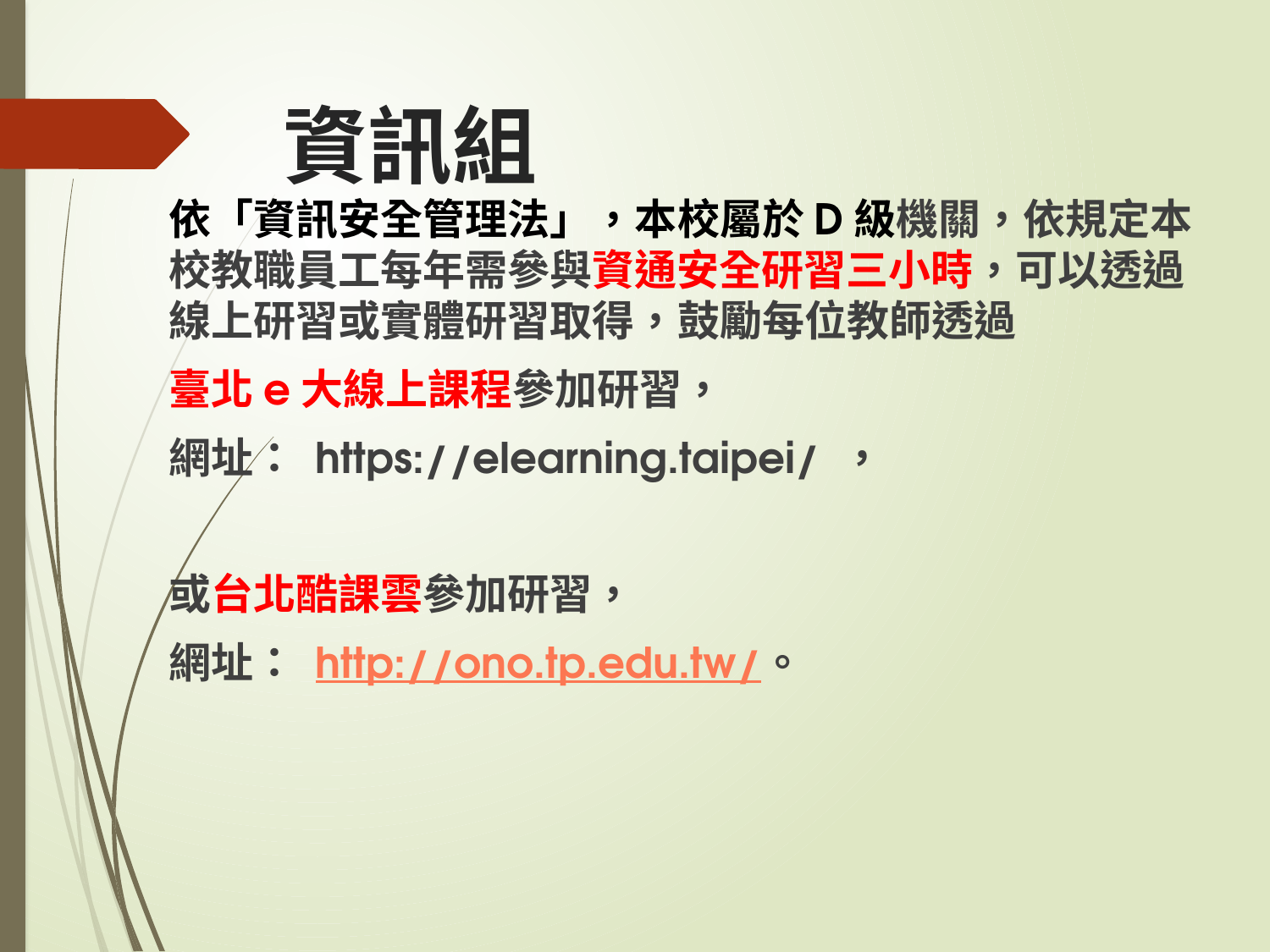

# 資訊組
依「資訊安全管理法」，本校屬於D級機關，依規定本校教職員工每年需參與資通安全研習三小時，可以透過線上研習或實體研習取得，鼓勵每位教師透過
臺北e大線上課程參加研習，
網址： https://elearning.taipei/ ，

或台北酷課雲參加研習，
網址： http://ono.tp.edu.tw/。